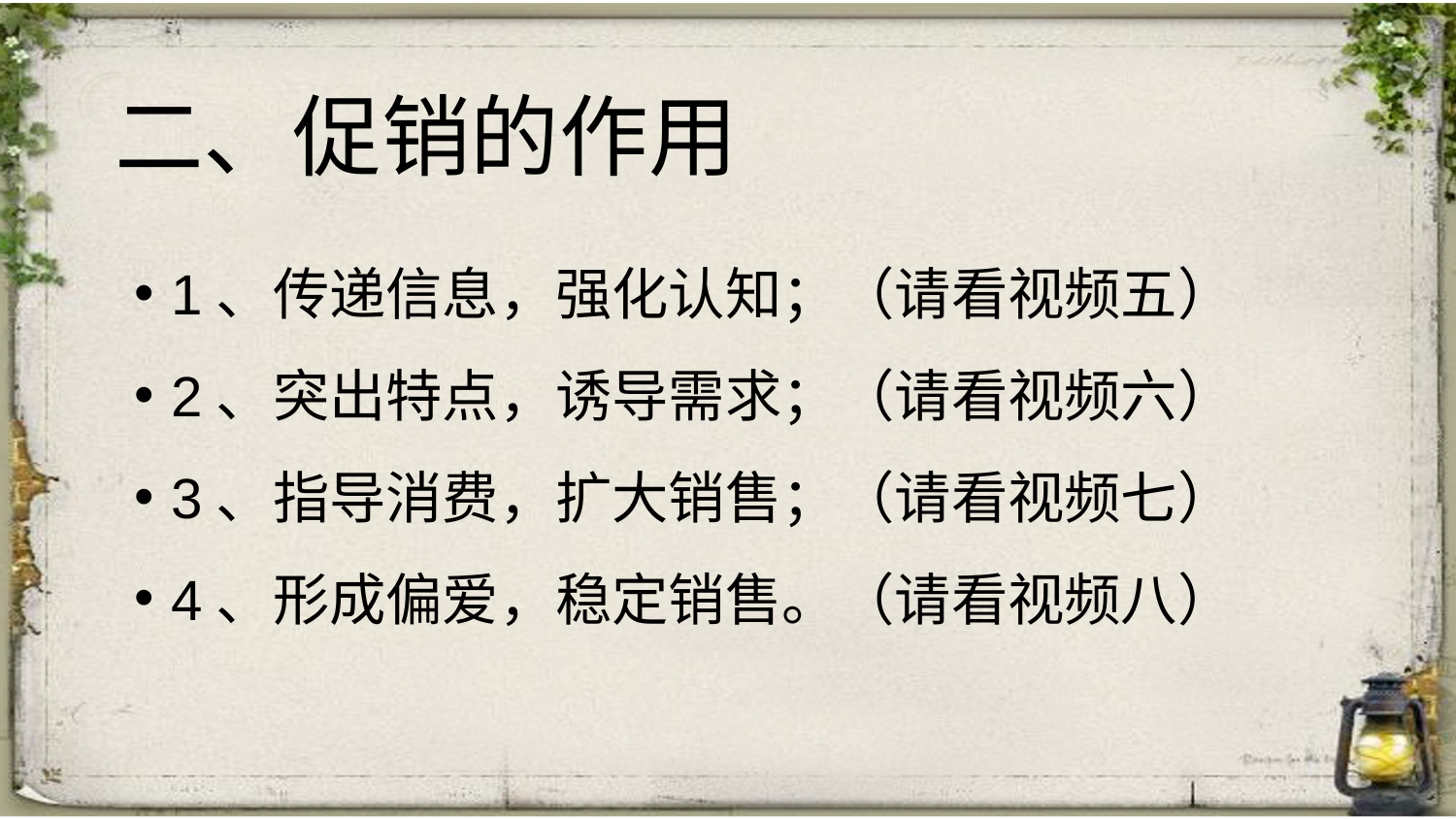

# 二、促销的作用
1、传递信息，强化认知；（请看视频五）
2、突出特点，诱导需求；（请看视频六）
3、指导消费，扩大销售；（请看视频七）
4、形成偏爱，稳定销售。（请看视频八）